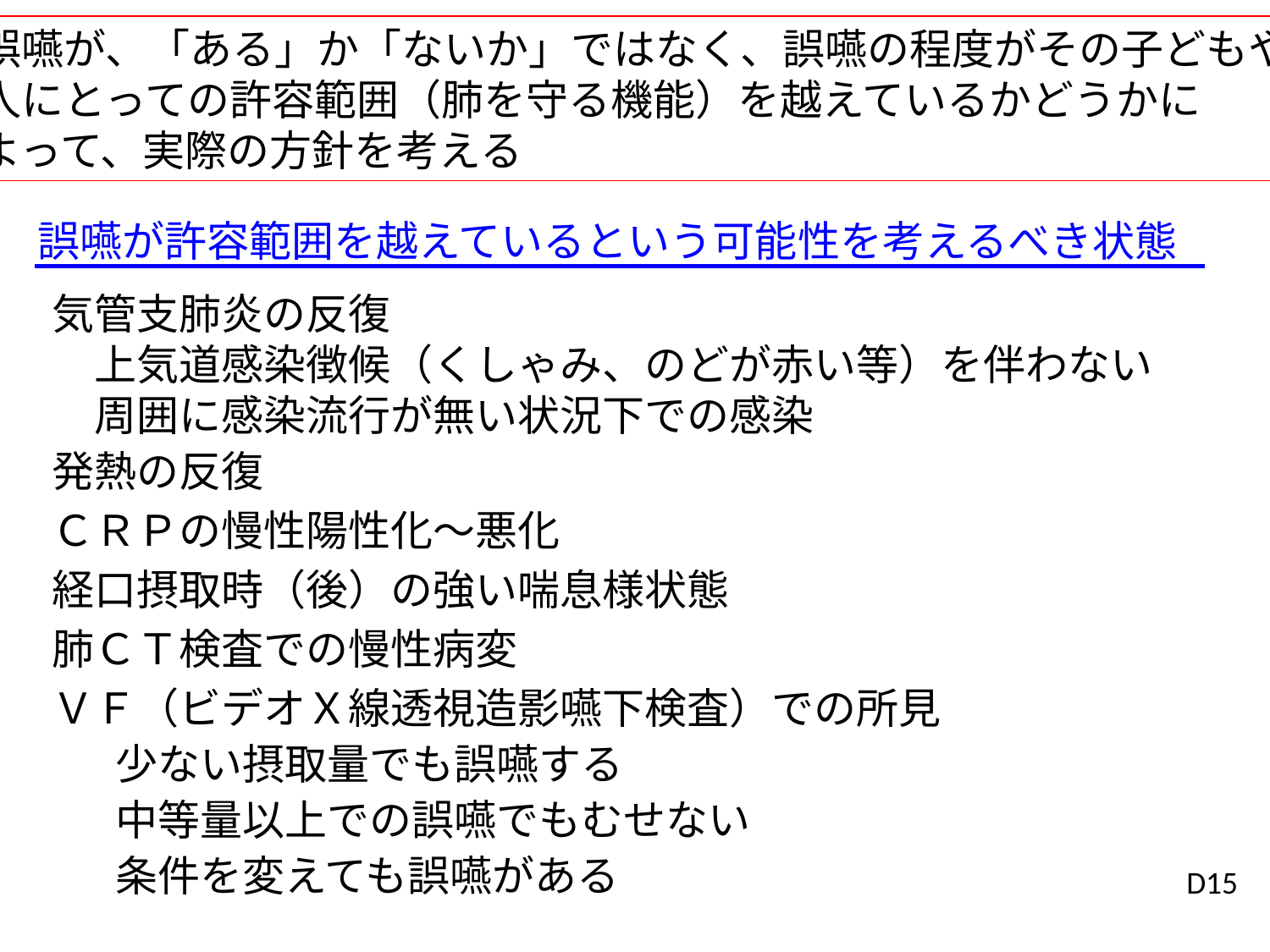

誤嚥が、「ある」か「ないか」ではなく、誤嚥の程度がその子どもや
人にとっての許容範囲（肺を守る機能）を越えているかどうかに
よって、実際の方針を考える
# 誤嚥が許容範囲を越えているという可能性を考えるべき状態
気管支肺炎の反復
　上気道感染徴候（くしゃみ、のどが赤い等）を伴わない
　周囲に感染流行が無い状況下での感染
発熱の反復
ＣＲＰの慢性陽性化〜悪化
経口摂取時（後）の強い喘息様状態
肺ＣＴ検査での慢性病変
ＶＦ（ビデオＸ線透視造影嚥下検査）での所見
少ない摂取量でも誤嚥する
中等量以上での誤嚥でもむせない
条件を変えても誤嚥がある
D15